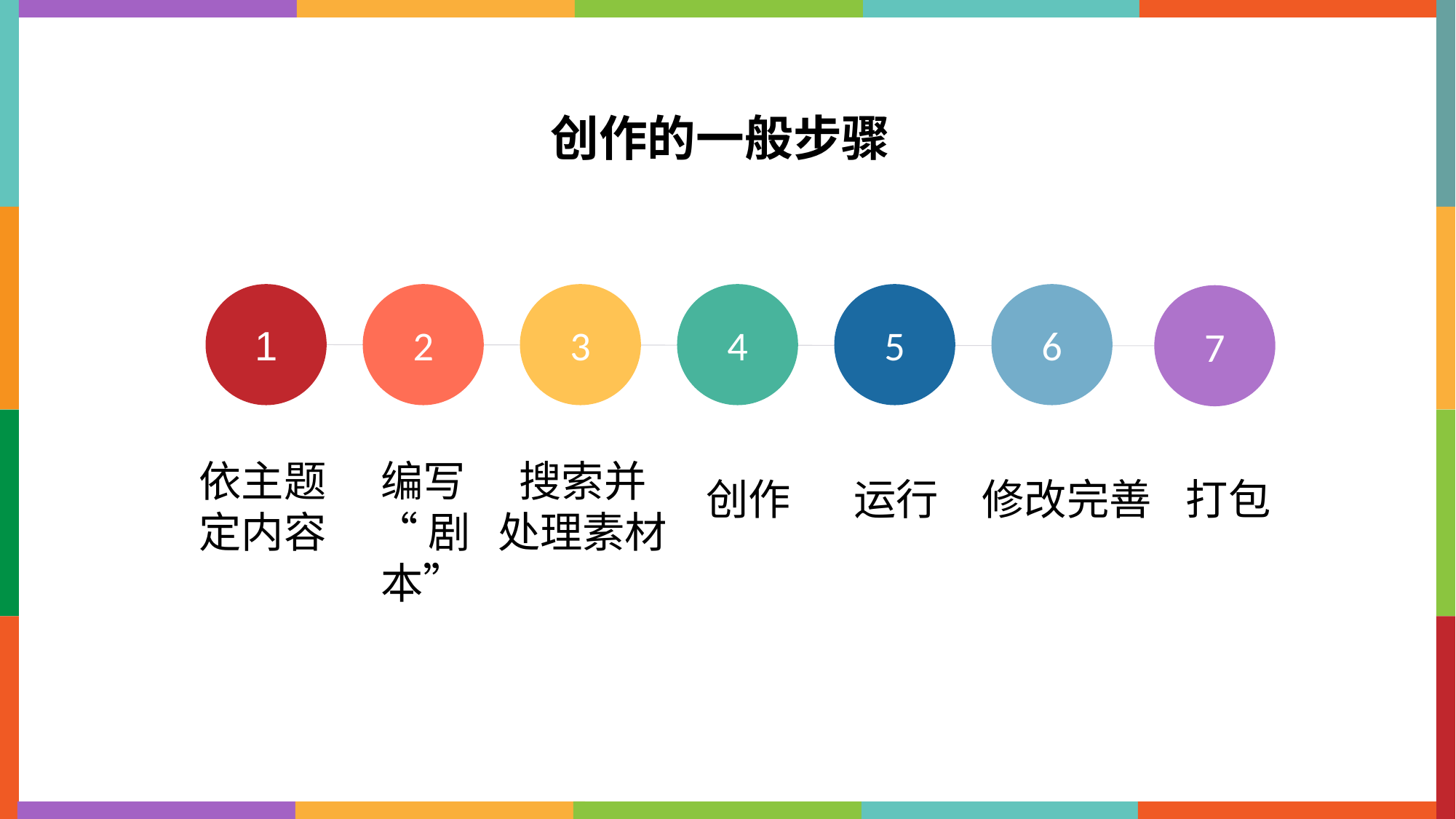

创作的一般步骤单的文字概述
1
2
3
4
5
6
7
依主题
定内容
编写
“剧本”
搜索并
处理素材
创作
运行
修改完善
打包